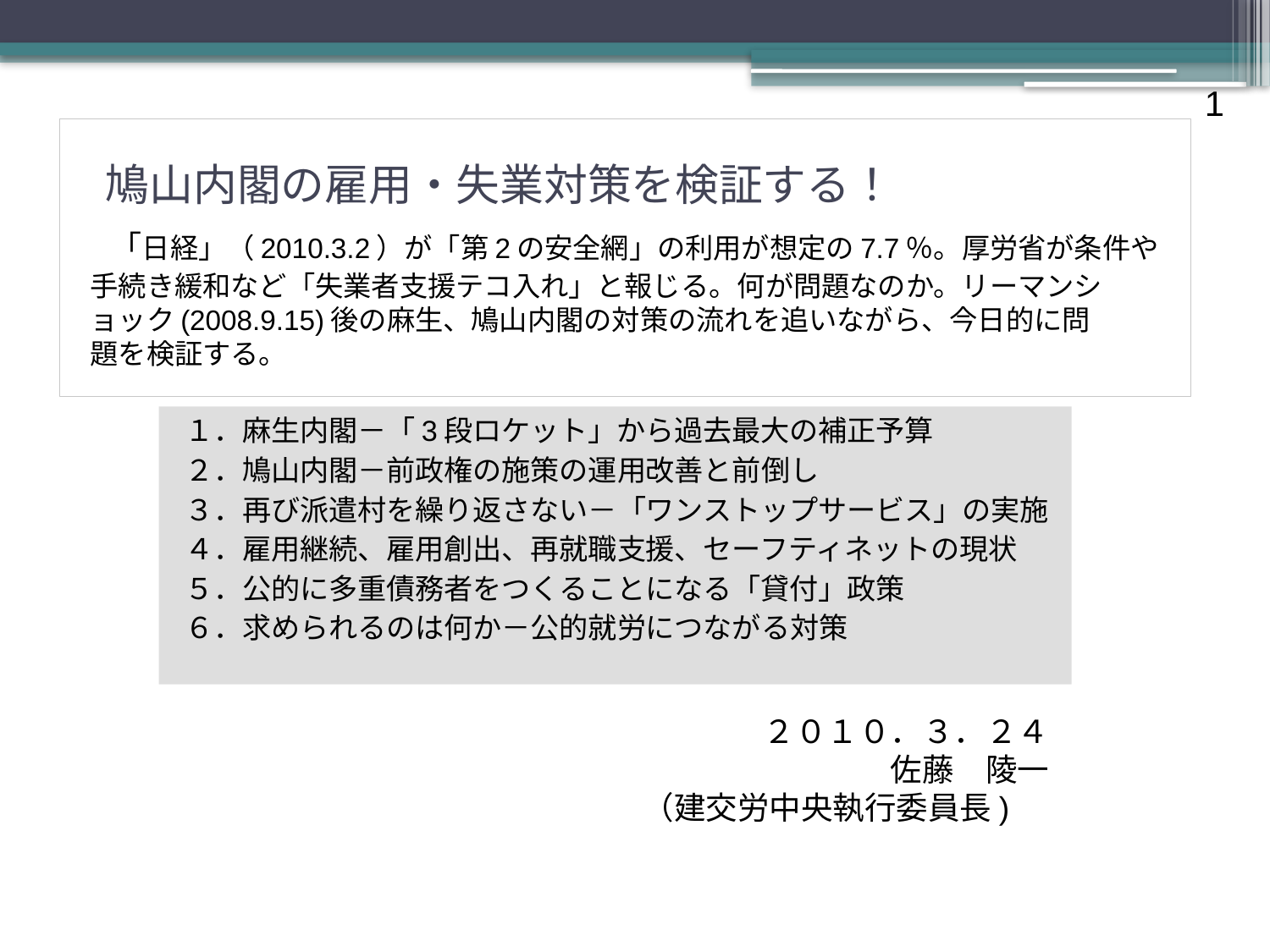

1
# 鳩山内閣の雇用・失業対策を検証する！ 　「日経」（2010.3.2）が「第2の安全網」の利用が想定の7.7％。厚労省が条件や 　手続き緩和など「失業者支援テコ入れ」と報じる。何が問題なのか。リーマンシ 　ョック(2008.9.15)後の麻生、鳩山内閣の対策の流れを追いながら、今日的に問 　題を検証する。

１．麻生内閣－「3段ロケット」から過去最大の補正予算
２．鳩山内閣－前政権の施策の運用改善と前倒し
３．再び派遣村を繰り返さない－「ワンストップサービス」の実施
４．雇用継続、雇用創出、再就職支援、セーフティネットの現状
５．公的に多重債務者をつくることになる「貸付」政策
６．求められるのは何か－公的就労につながる対策

２０１０．３．２４
佐藤　陵一
（建交労中央執行委員長)